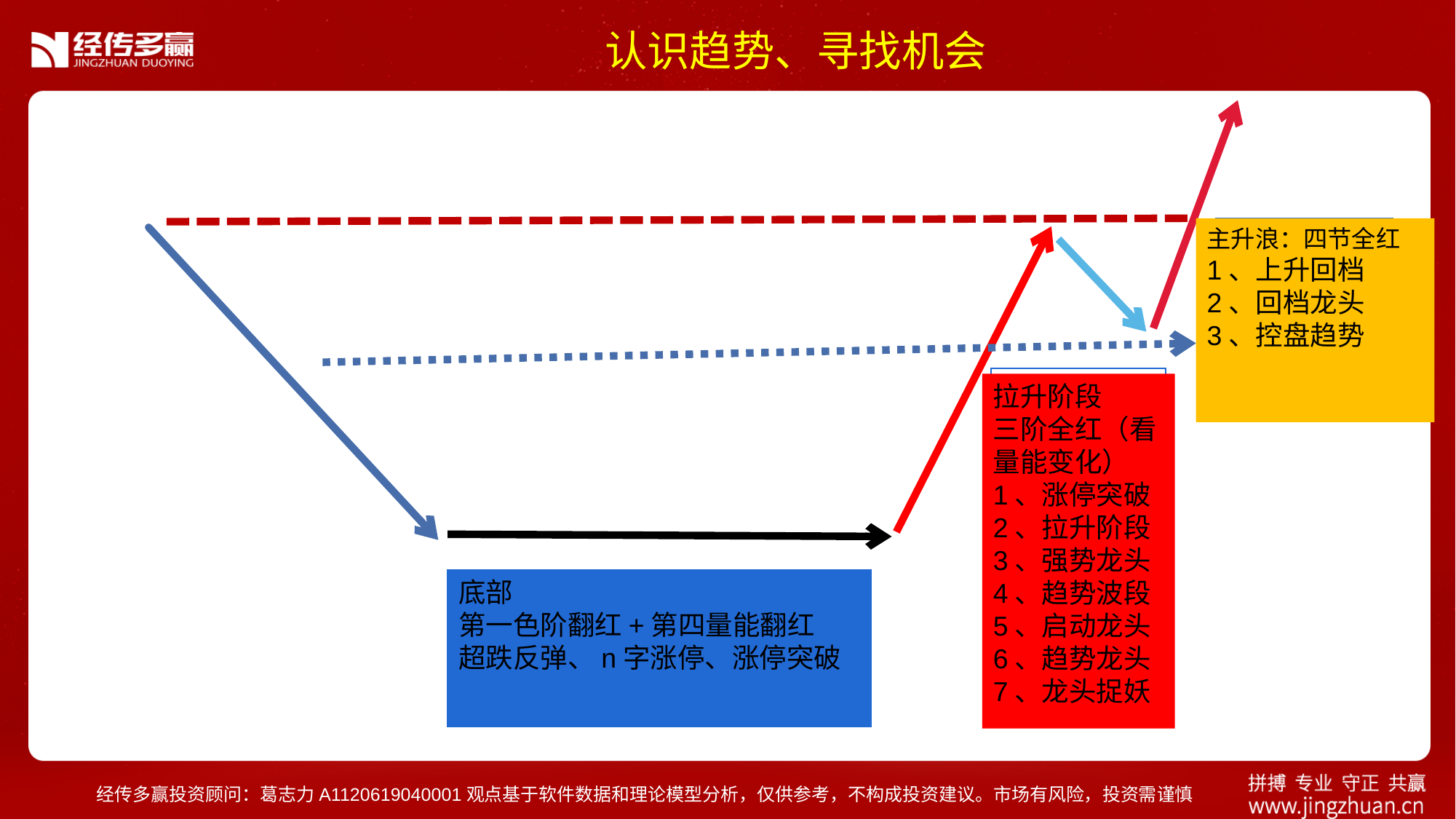

认识趋势、寻找机会
主升浪：四节全红
1、上升回档
2、回档龙头
3、控盘趋势

拉升阶段
三阶全红（看量能变化）
1、涨停突破
2、拉升阶段
3、强势龙头
4、趋势波段
5、启动龙头
6、趋势龙头
7、龙头捉妖

底部
第一色阶翻红+第四量能翻红
超跌反弹、n字涨停、涨停突破